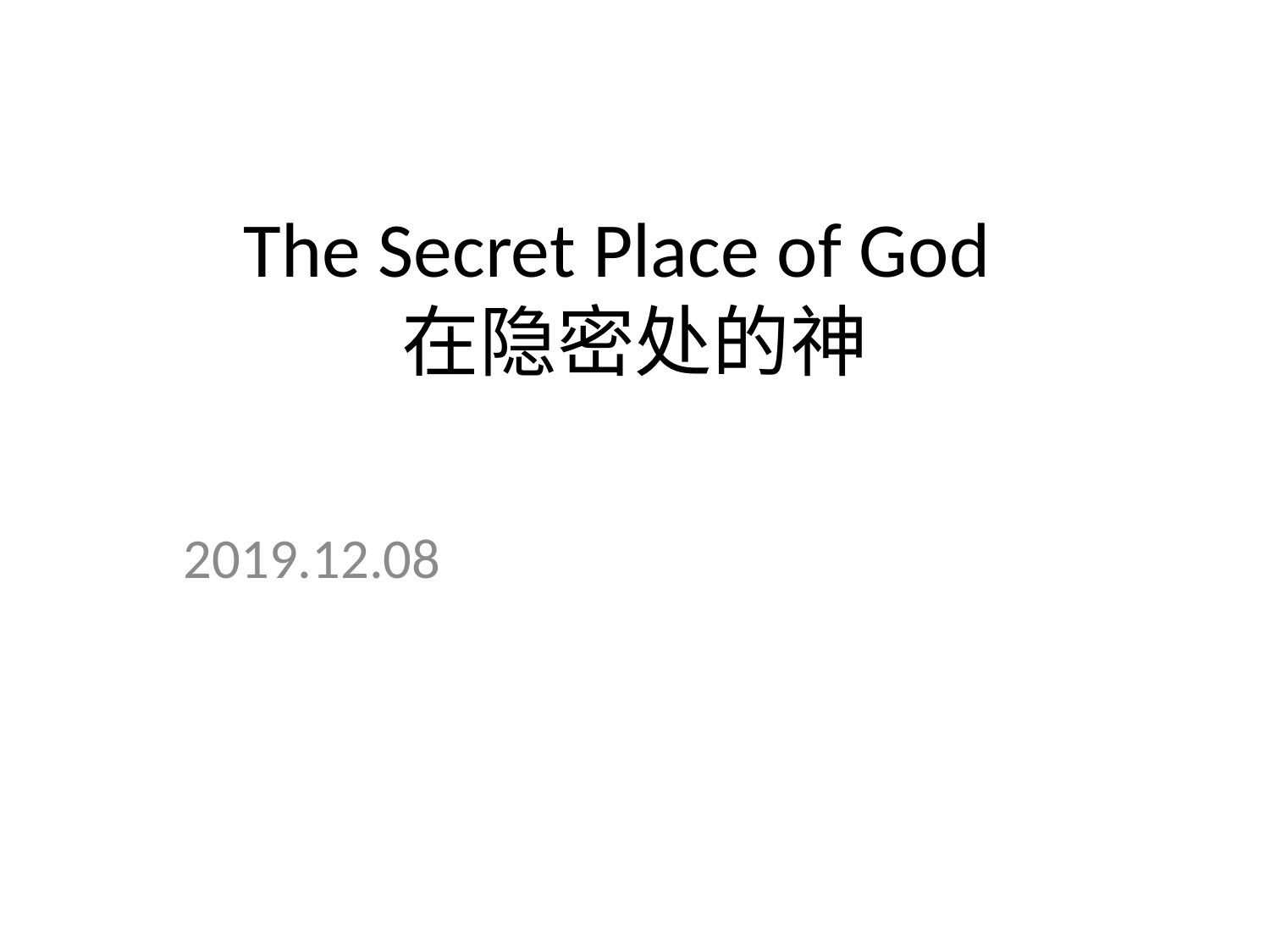

# The Secret Place of God 在隐密处的神
2019.12.08